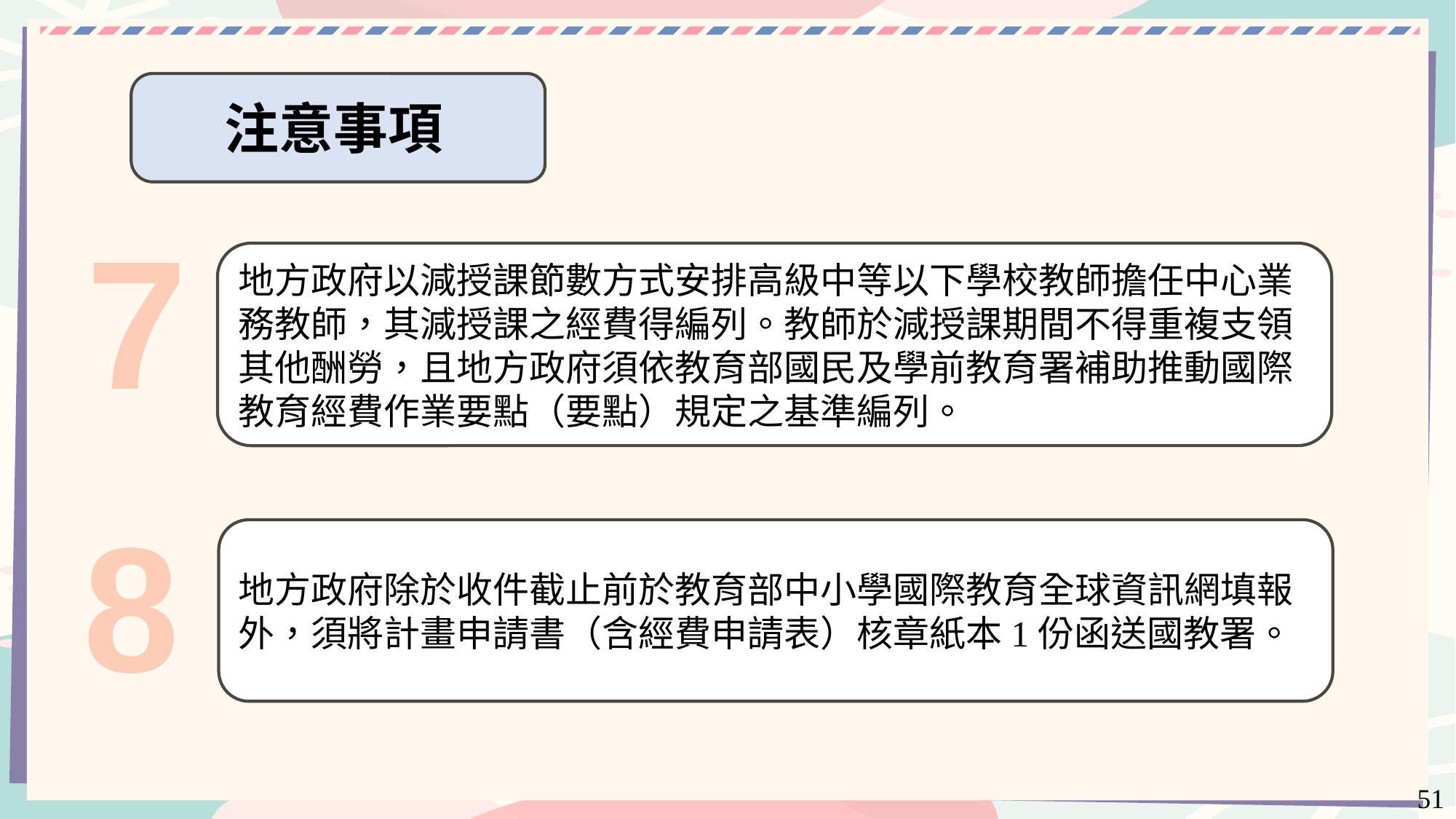

注意事項
地方政府以減授課節數方式安排高級中等以下學校教師擔任中心業務教師，其減授課之經費得編列。教師於減授課期間不得重複支領其他酬勞，且地方政府須依教育部國民及學前教育署補助推動國際教育經費作業要點（要點）規定之基準編列。
7
地方政府除於收件截止前於教育部中小學國際教育全球資訊網填報外，須將計畫申請書（含經費申請表）核章紙本1份函送國教署。
8
51